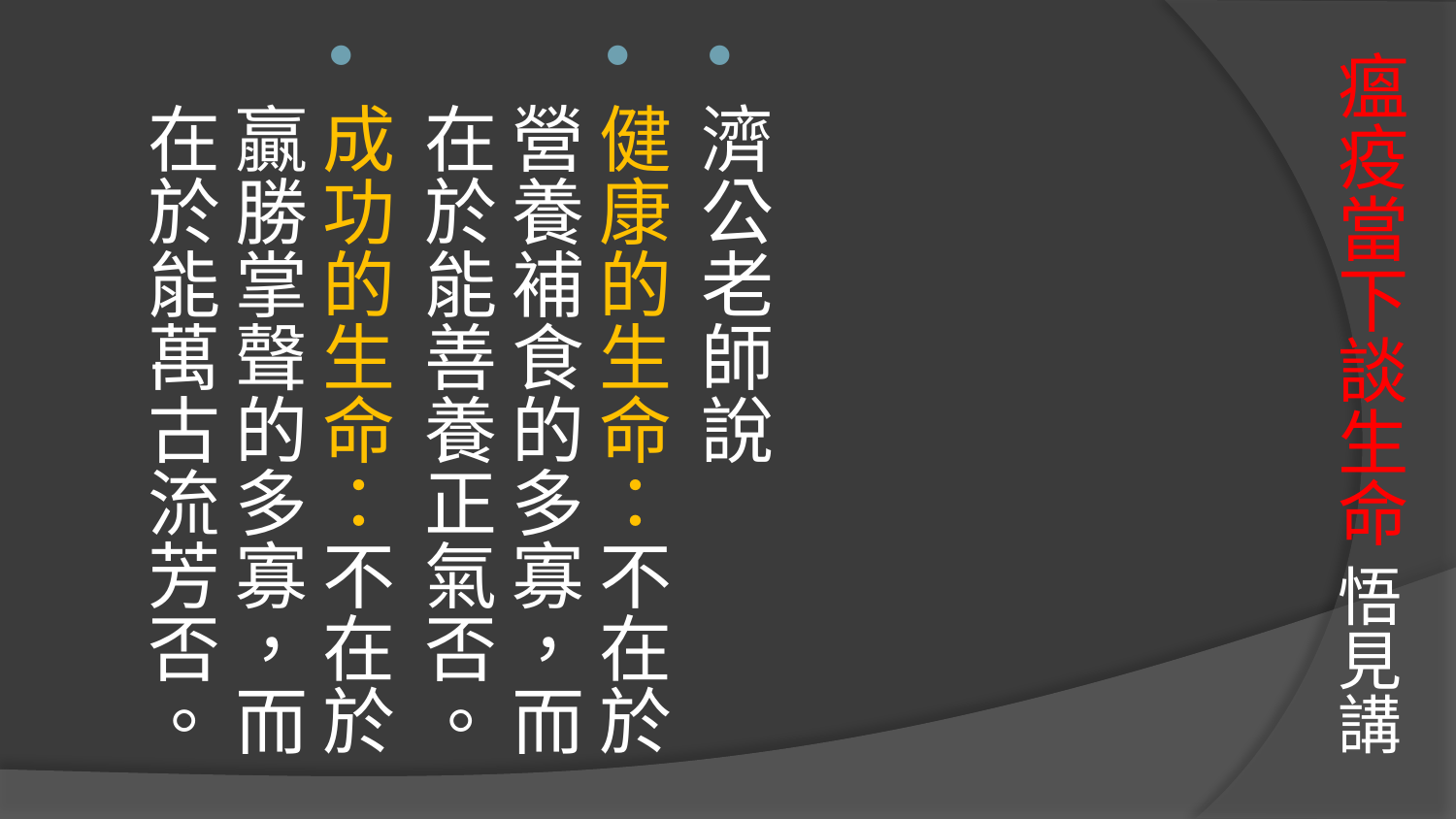

# 瘟疫當下談生命 悟見講
濟公老師說
健康的生命：不在於營養補食的多寡，而在於能善養正氣否。
成功的生命：不在於贏勝掌聲的多寡，而在於能萬古流芳否。